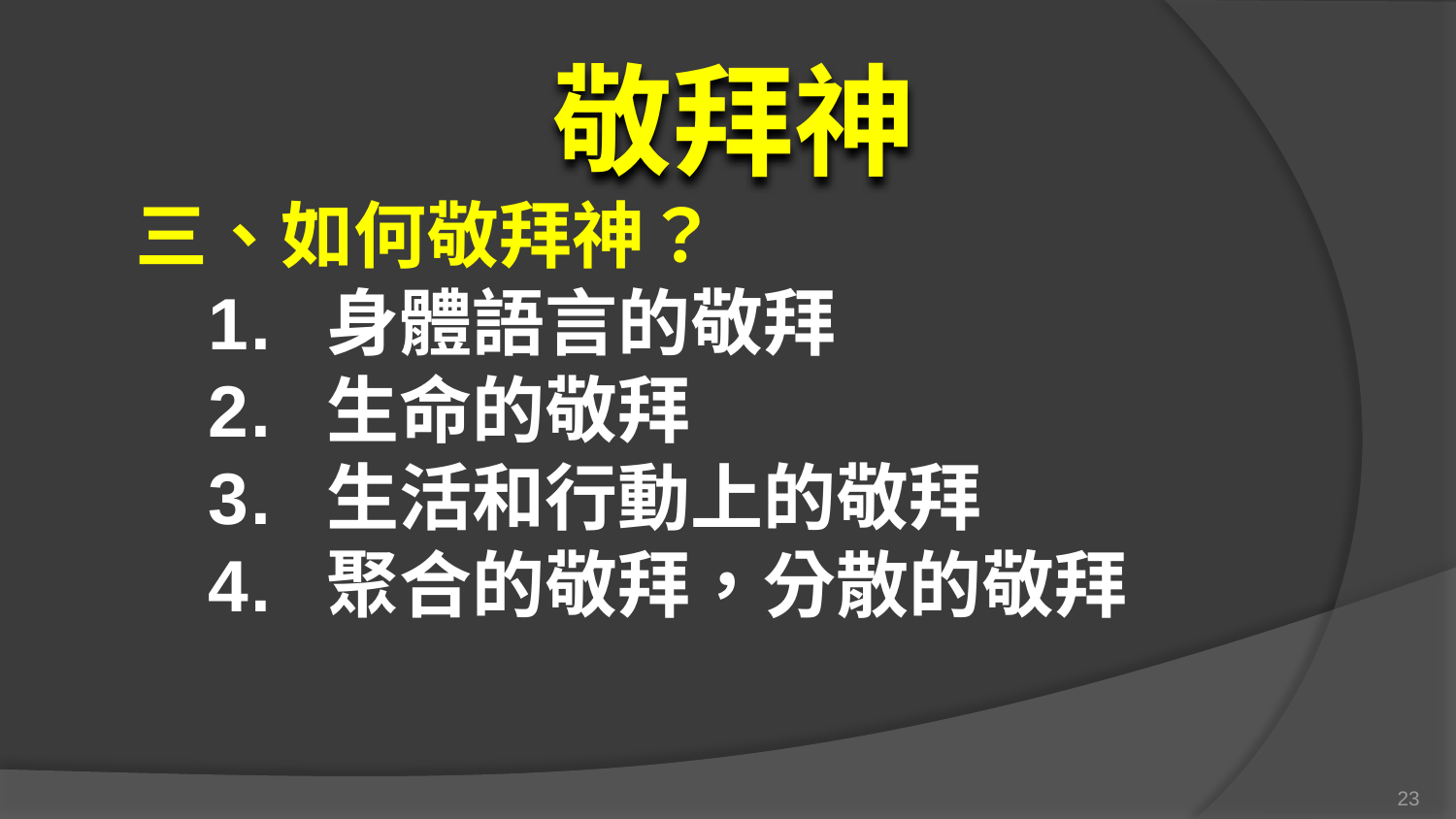

敬拜神
三、如何敬拜神？
身體語言的敬拜
生命的敬拜
生活和行動上的敬拜
聚合的敬拜，分散的敬拜

23